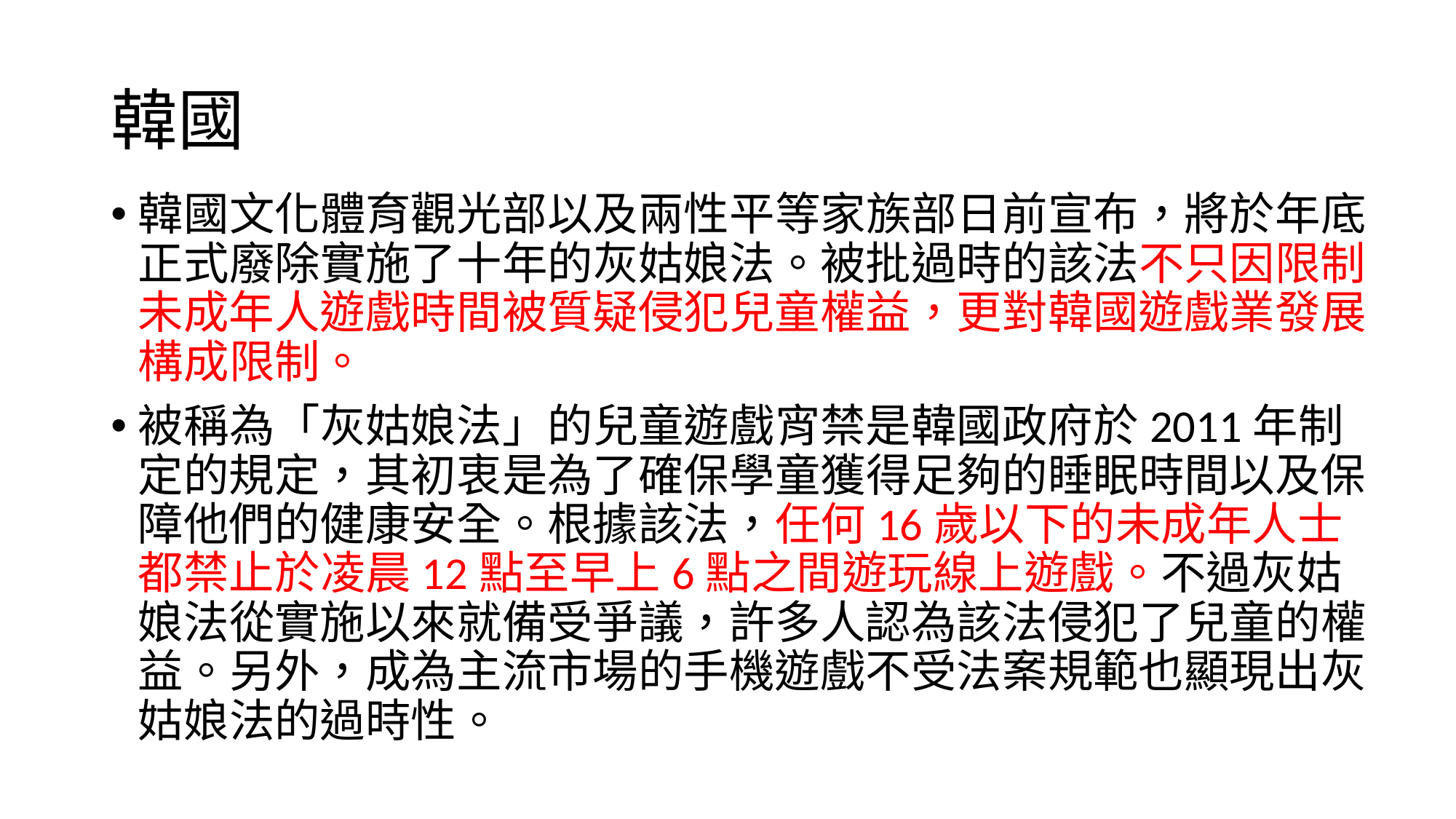

# 韓國
韓國文化體育觀光部以及兩性平等家族部日前宣布，將於年底正式廢除實施了十年的灰姑娘法。被批過時的該法不只因限制未成年人遊戲時間被質疑侵犯兒童權益，更對韓國遊戲業發展構成限制。
被稱為「灰姑娘法」的兒童遊戲宵禁是韓國政府於2011年制定的規定，其初衷是為了確保學童獲得足夠的睡眠時間以及保障他們的健康安全。根據該法，任何16歲以下的未成年人士都禁止於凌晨12點至早上6點之間遊玩線上遊戲。不過灰姑娘法從實施以來就備受爭議，許多人認為該法侵犯了兒童的權益。另外，成為主流市場的手機遊戲不受法案規範也顯現出灰姑娘法的過時性。